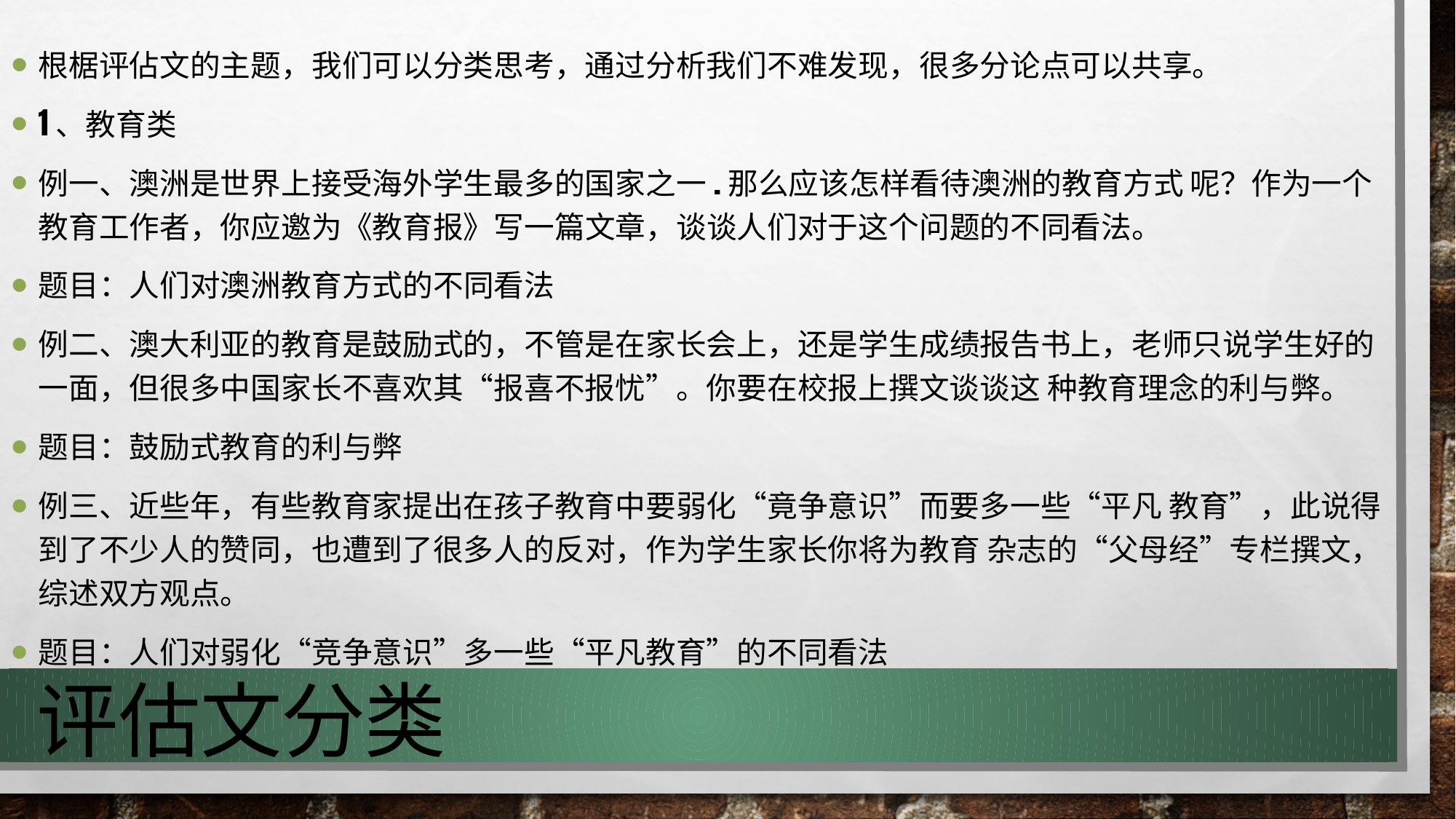

根椐评佔文的主题，我们可以分类思考，通过分析我们不难发现，很多分论点可以共享。
1、教育类
例一、澳洲是世界上接受海外学生最多的国家之一.那么应该怎样看待澳洲的教育方式 呢？作为一个教育工作者，你应邀为《教育报》写一篇文章，谈谈人们对于这个问题的不同看法。
题目：人们对澳洲教育方式的不同看法
例二、澳大利亚的教育是鼓励式的，不管是在家长会上，还是学生成绩报告书上，老师只说学生好的一面，但很多中国家长不喜欢其“报喜不报忧”。你要在校报上撰文谈谈这 种教育理念的利与弊。
题目：鼓励式教育的利与弊
例三、近些年，有些教育家提出在孩子教育中要弱化“竟争意识”而要多一些“平凡 教育”，此说得到了不少人的赞同，也遭到了很多人的反对，作为学生家长你将为教育 杂志的“父母经”专栏撰文，综述双方观点。
题目：人们对弱化“竞争意识”多一些“平凡教育”的不同看法
# 评估文分类